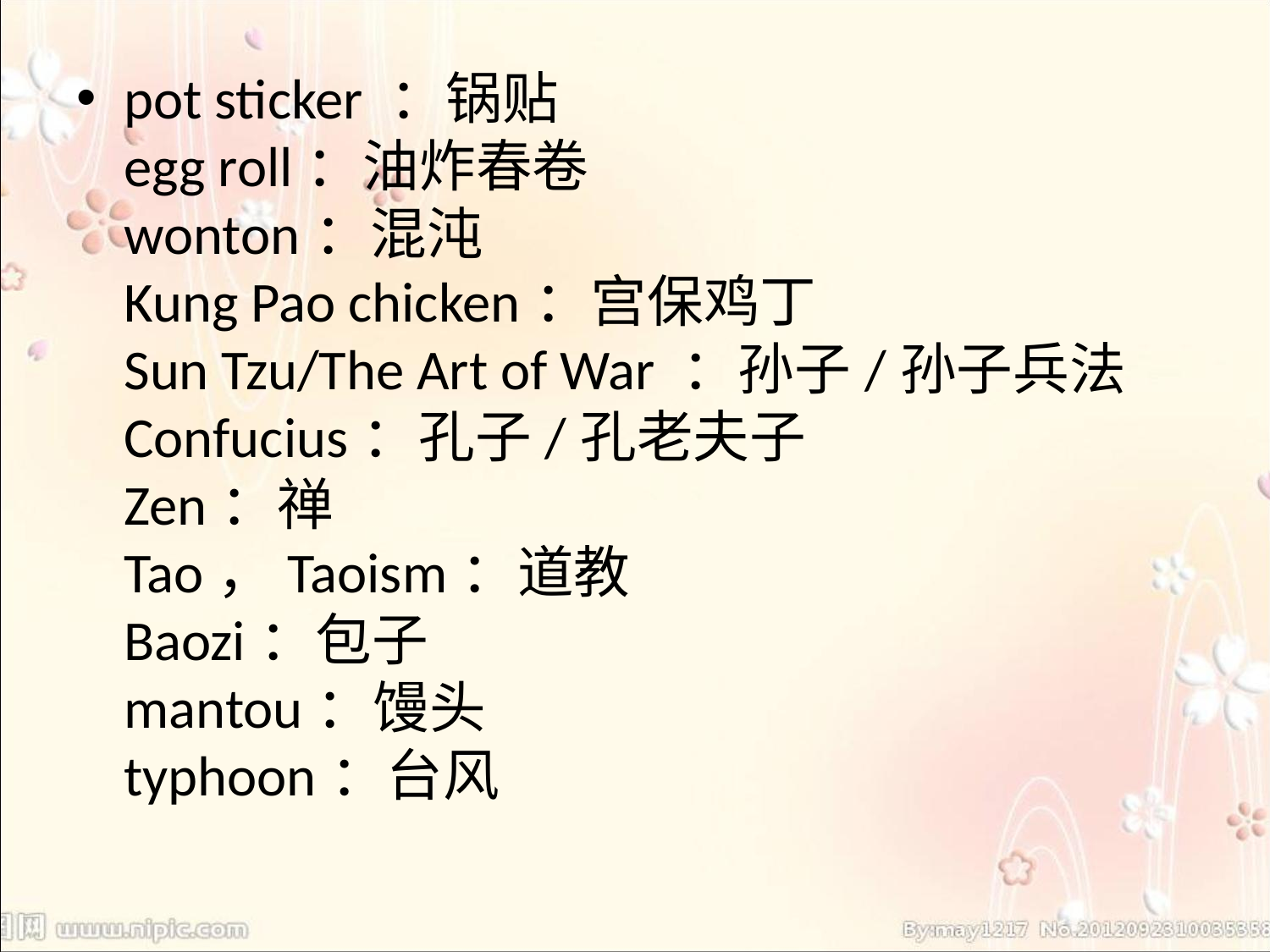

pot sticker ：锅贴
egg roll：油炸春卷
wonton：混沌
Kung Pao chicken：宫保鸡丁
Sun Tzu/The Art of War ：孙子/孙子兵法
Confucius：孔子/孔老夫子
Zen：禅
Tao，Taoism：道教
Baozi：包子
mantou：馒头
typhoon：台风